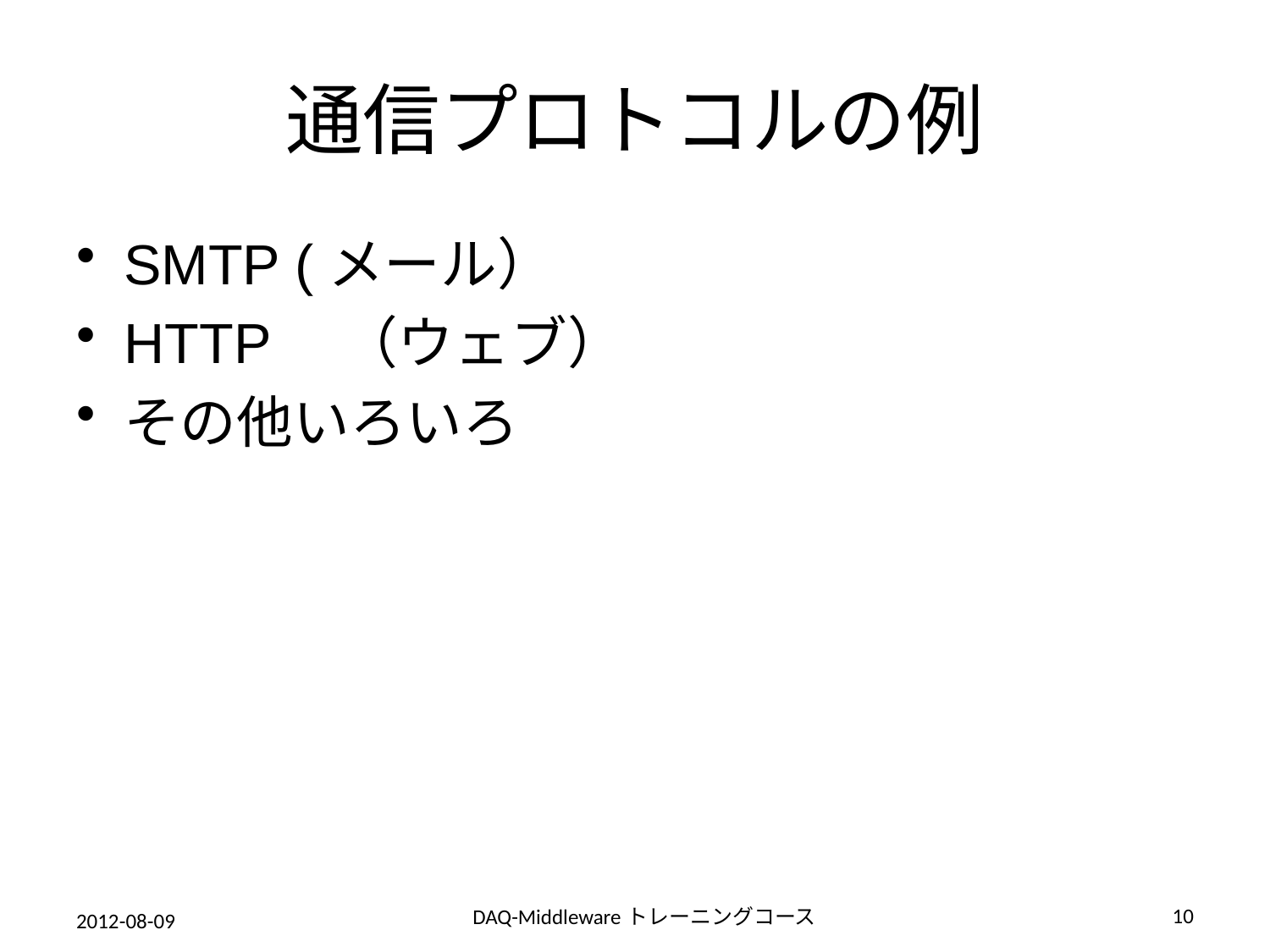

# 通信プロトコルの例
SMTP (メール）
HTTP　（ウェブ）
その他いろいろ

10
DAQ-Middlewareトレーニングコース
2012-08-09